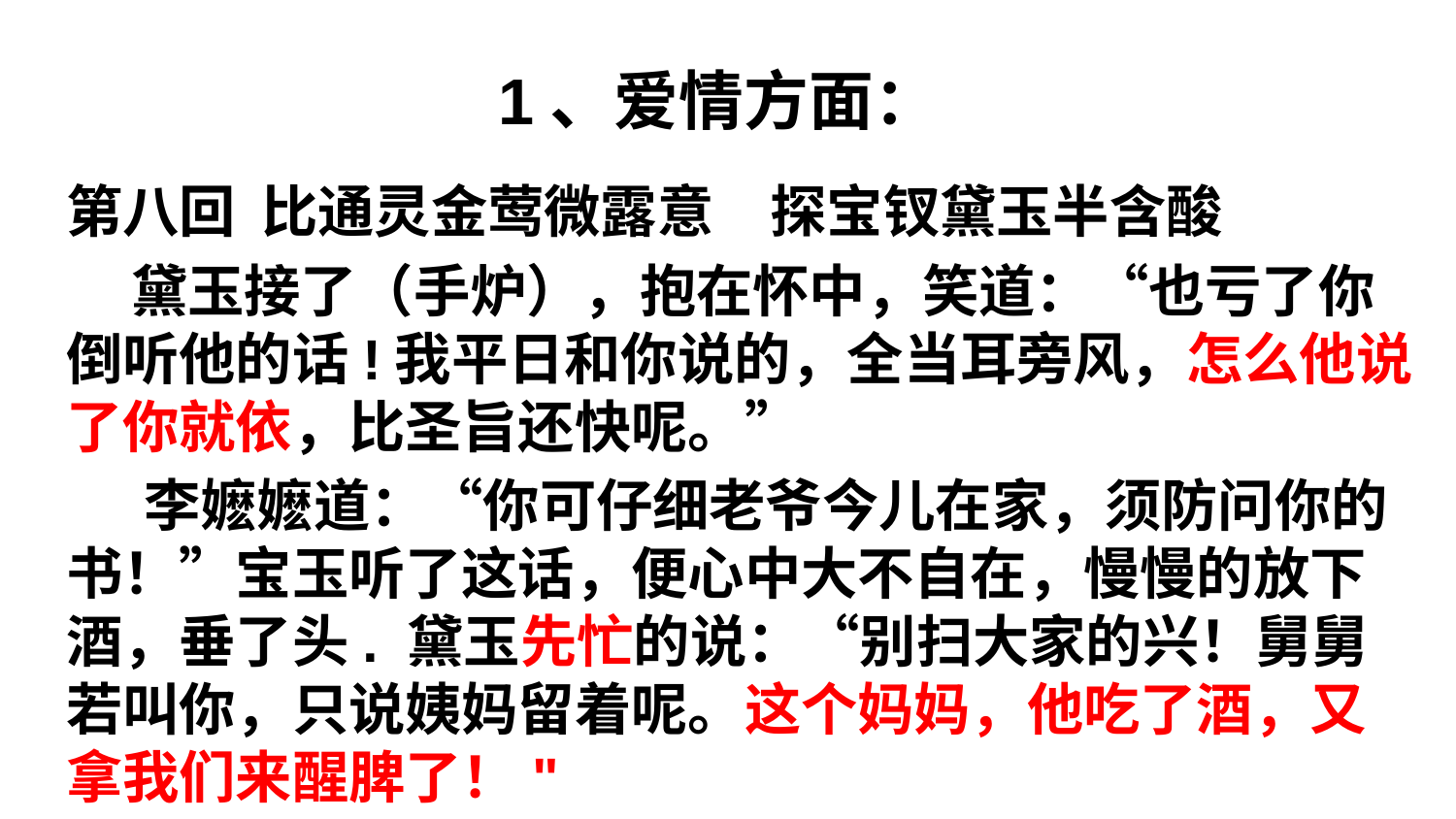

# 1、爱情方面：
第八回  比通灵金莺微露意　探宝钗黛玉半含酸
    黛玉接了（手炉），抱在怀中，笑道：“也亏了你倒听他的话!我平日和你说的，全当耳旁风，怎么他说了你就依，比圣旨还快呢。”
     李嬷嬷道：“你可仔细老爷今儿在家，须防问你的书！”宝玉听了这话，便心中大不自在，慢慢的放下酒，垂了头. 黛玉先忙的说：“别扫大家的兴！舅舅若叫你，只说姨妈留着呢。这个妈妈，他吃了酒，又拿我们来醒脾了！"